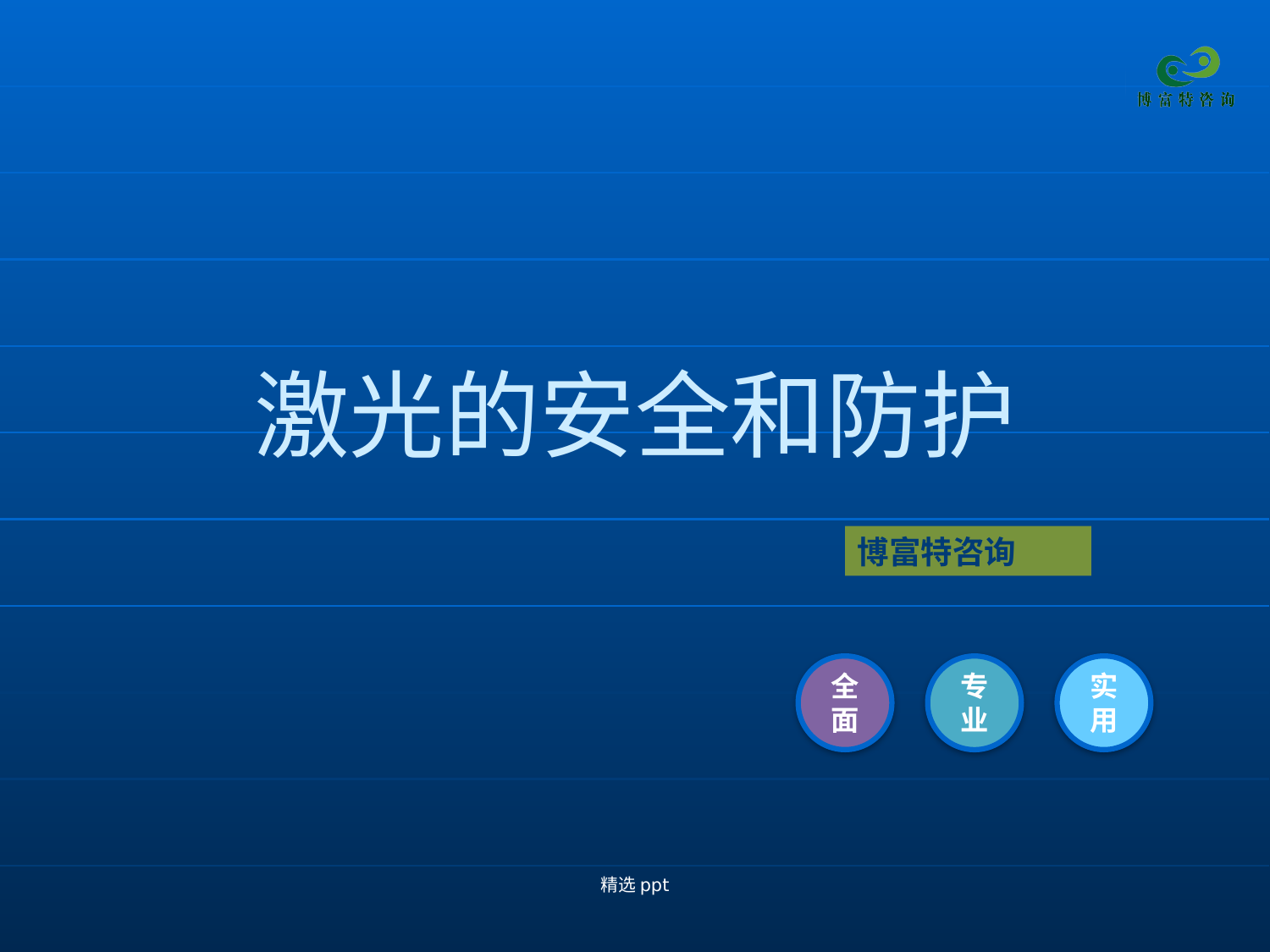

# 激光的安全和防护
博富特咨询
全面
实用
专业
1
精选ppt